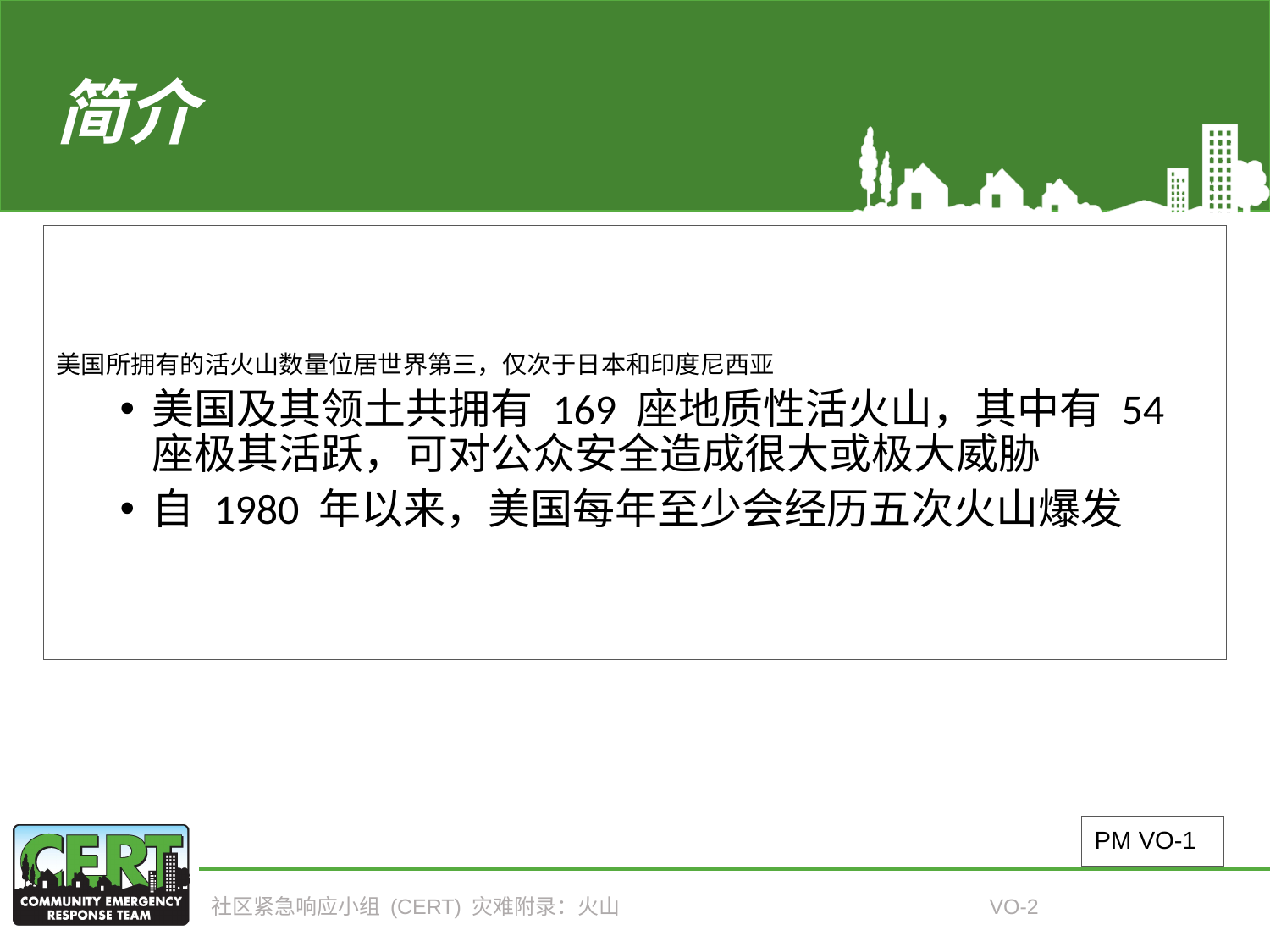

# 简介
美国所拥有的活火山数量位居世界第三，仅次于日本和印度尼西亚
美国及其领土共拥有 169 座地质性活火山，其中有 54 座极其活跃，可对公众安全造成很大或极大威胁
自 1980 年以来，美国每年至少会经历五次火山爆发
PM VO-1
社区紧急响应小组 (CERT) 灾难附录：火山
VO-2